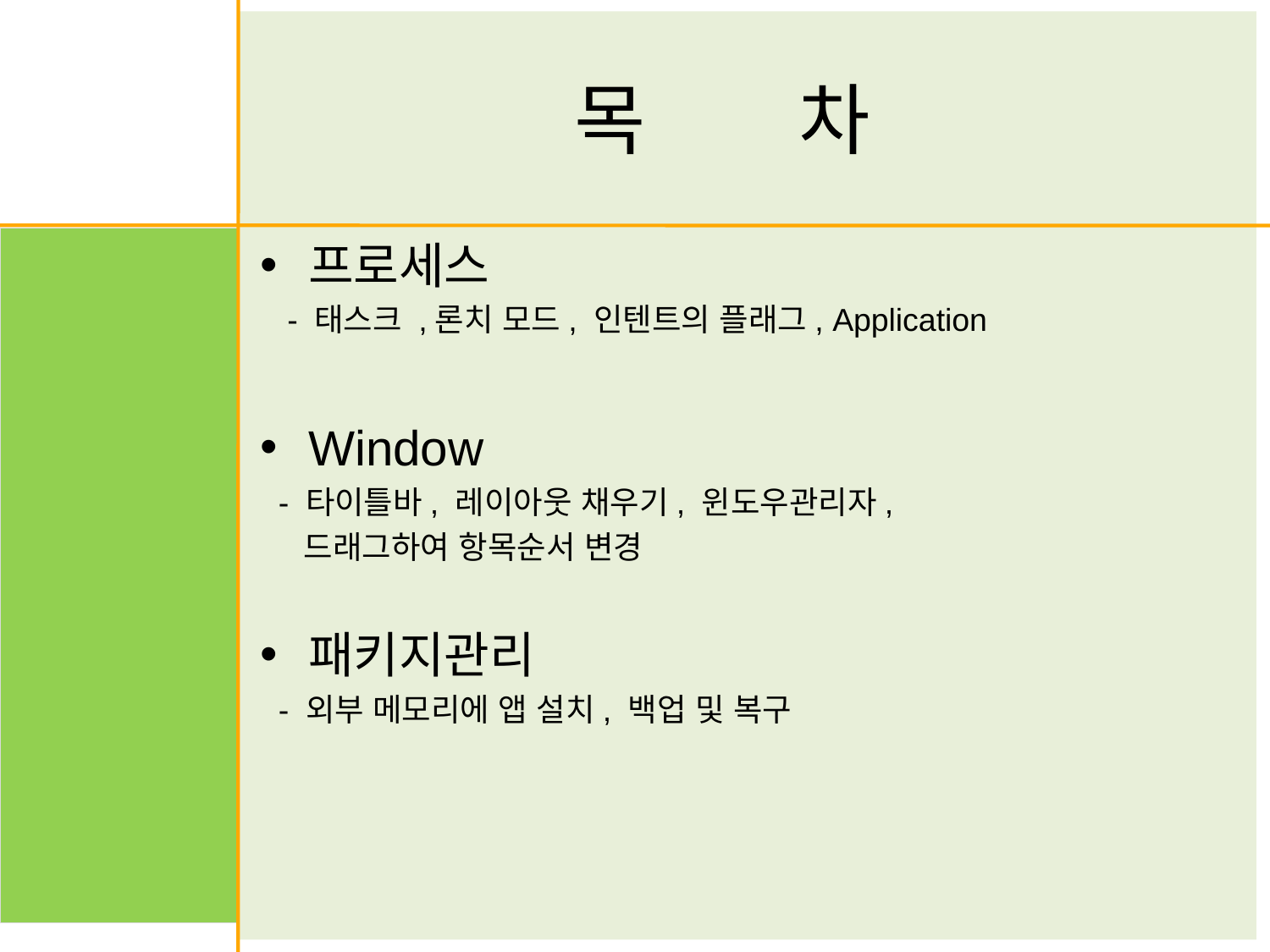

# 목       차
프로세스
   - 태스크 ,론치 모드, 인텐트의 플래그, Application

Window
  - 타이틀바, 레이아웃 채우기, 윈도우관리자,
    드래그하여 항목순서 변경

패키지관리
  - 외부 메모리에 앱 설치, 백업 및 복구